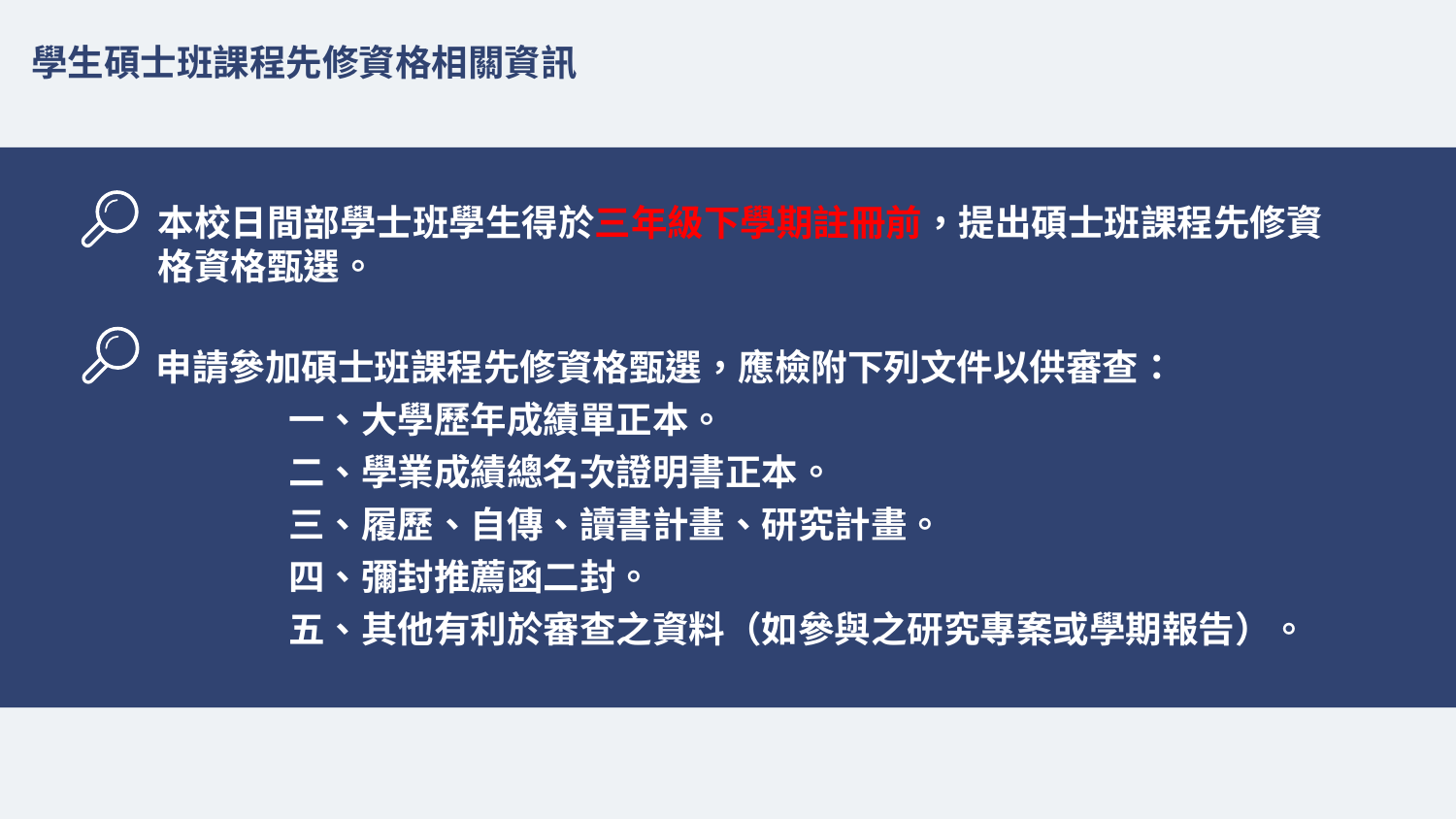

學生碩士班課程先修資格相關資訊

本校日間部學士班學生得於三年級下學期註冊前，提出碩士班課程先修資格資格甄選。

申請參加碩士班課程先修資格甄選，應檢附下列文件以供審查：
               一、大學歷年成績單正本。
               二、學業成績總名次證明書正本。
               三、履歷、自傳、讀書計畫、研究計畫。
               四、彌封推薦函二封。
               五、其他有利於審查之資料（如參與之研究專案或學期報告）。